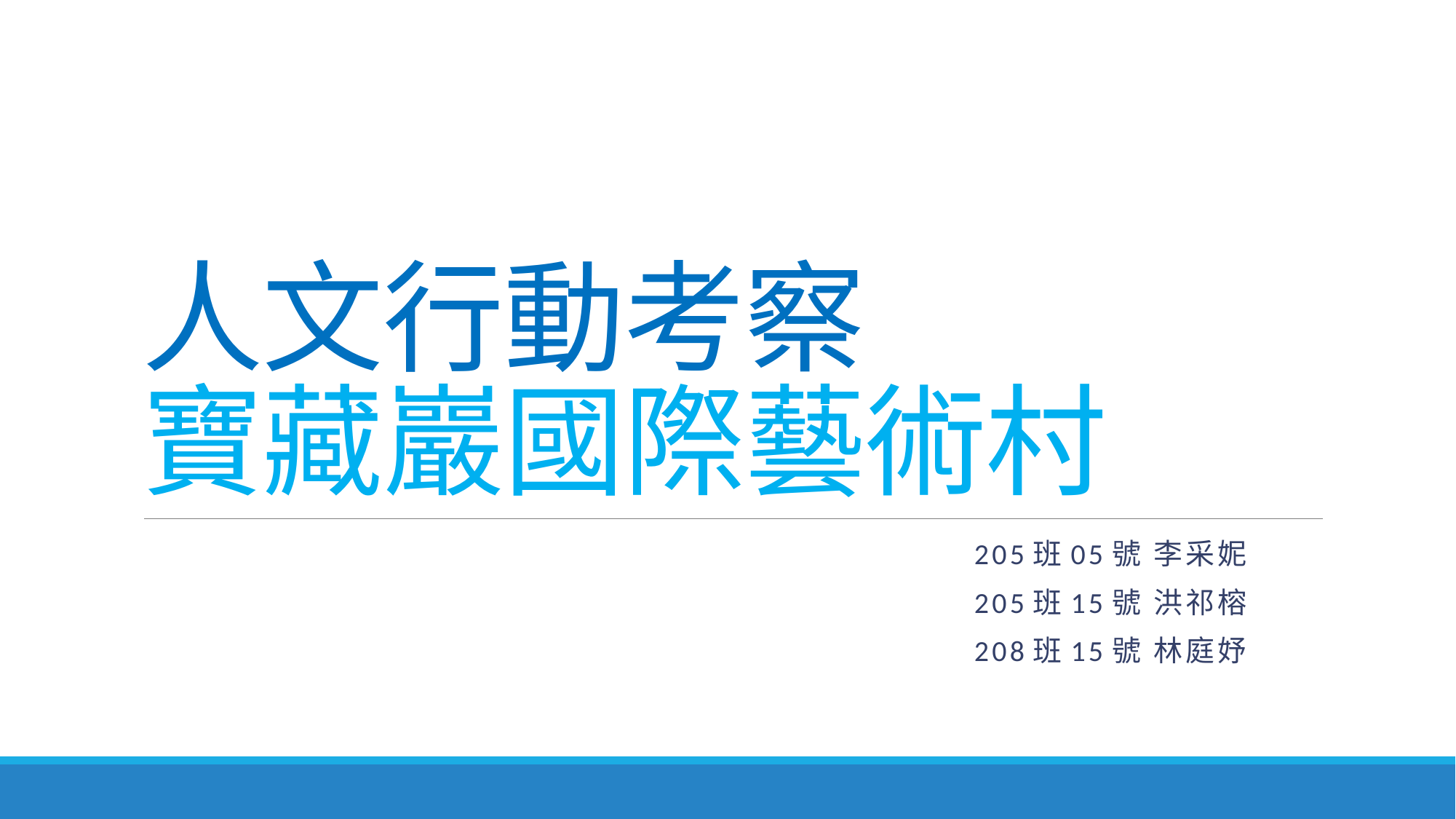

# 人文行動考察 寶藏巖國際藝術村
205班05號 李采妮
205班15號 洪祁榕
208班15號 林庭妤